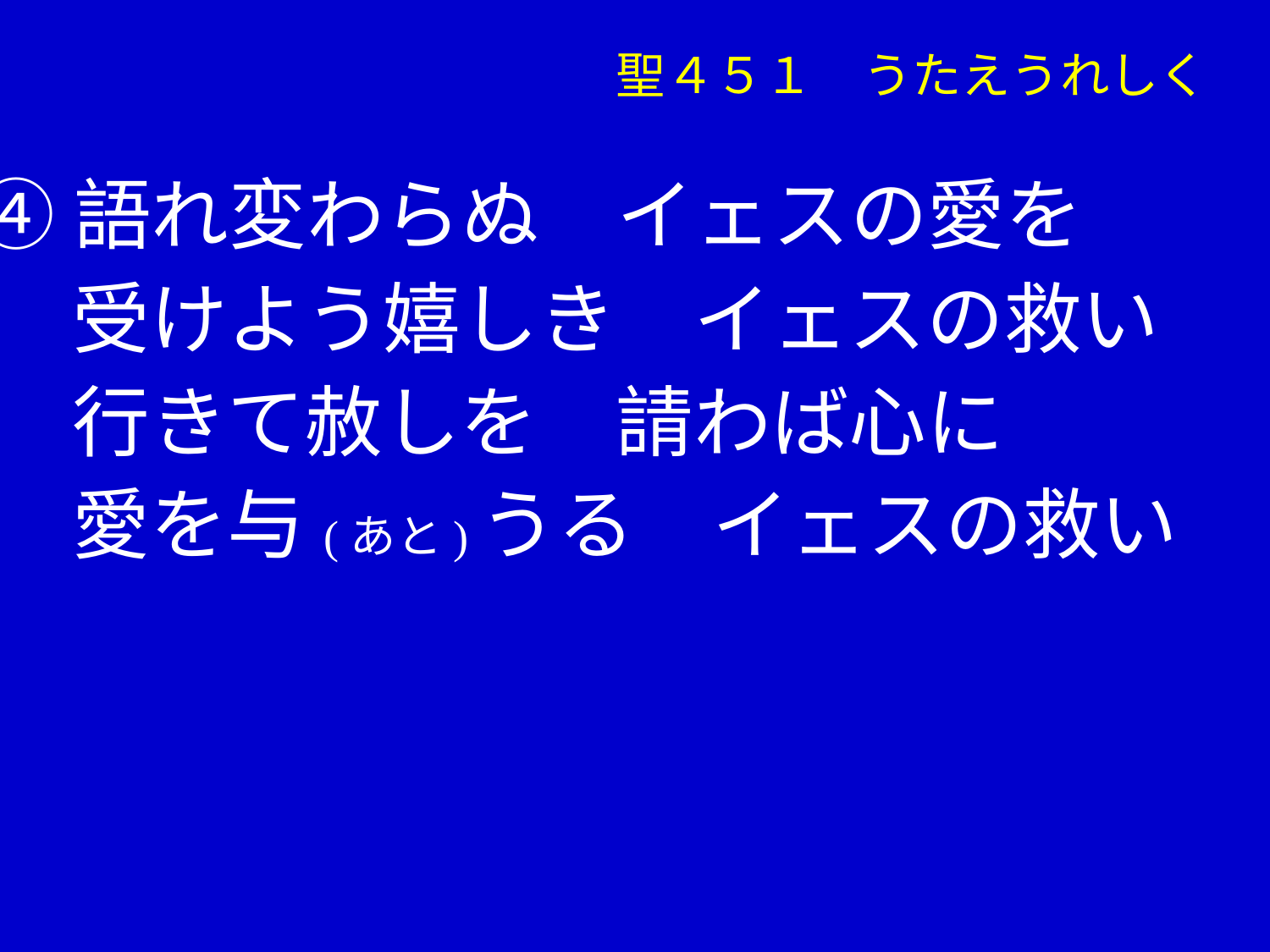

聖４５１　うたえうれしく
④語れ変わらぬ　イェスの愛を
　 受けよう嬉しき　イェスの救い
　 行きて赦しを　請わば心に
　 愛を与(あと)うる　イェスの救い